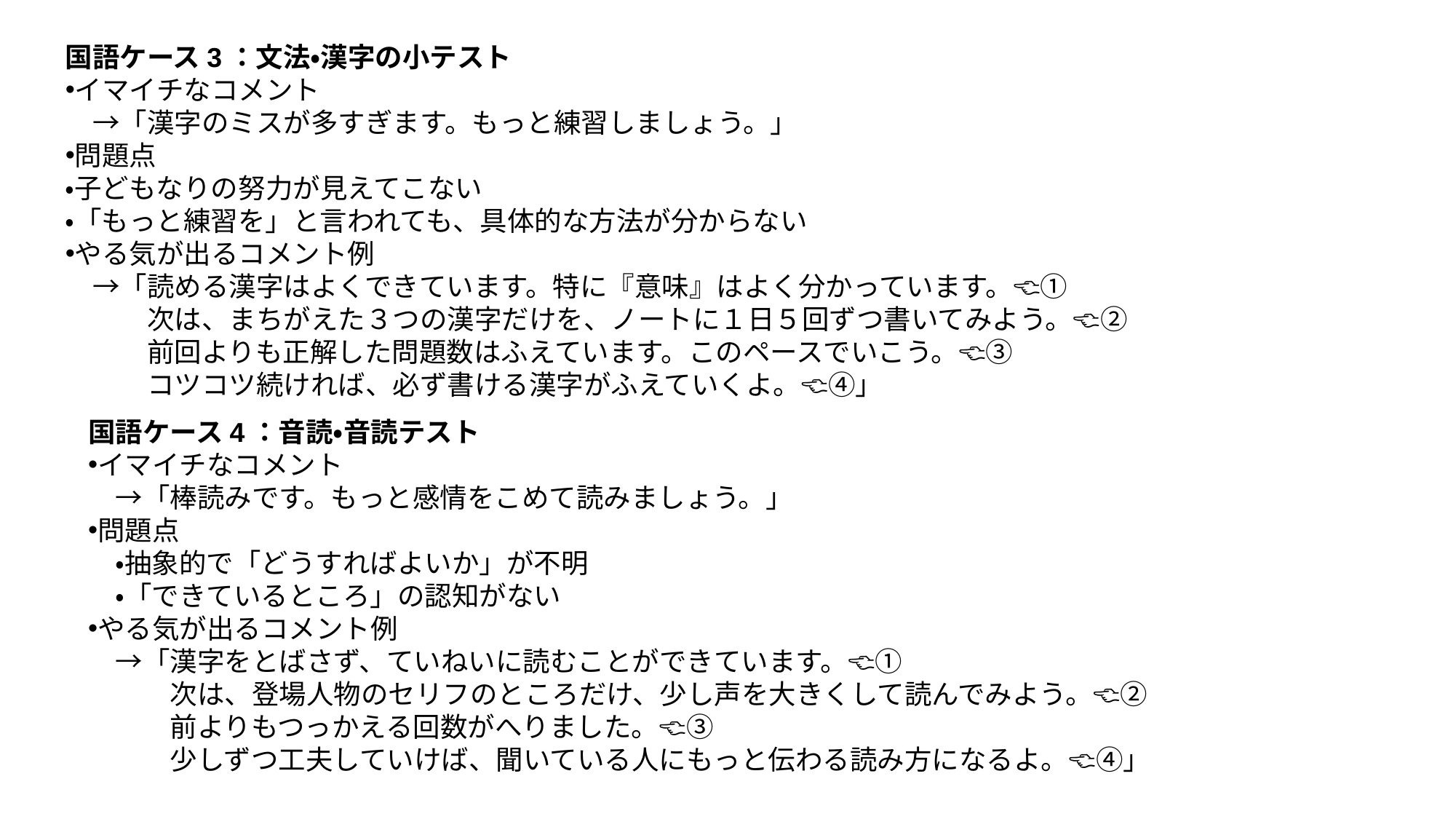

国語ケース3：文法・漢字の小テスト
イマイチなコメント
　→「漢字のミスが多すぎます。もっと練習しましょう。」
問題点
・子どもなりの努力が見えてこない
・「もっと練習を」と言われても、具体的な方法が分からない
やる気が出るコメント例
　→「読める漢字はよくできています。特に『意味』はよく分かっています。👈①
　　　次は、まちがえた３つの漢字だけを、ノートに１日５回ずつ書いてみよう。👈②
　　　前回よりも正解した問題数はふえています。このペースでいこう。👈③
　　　コツコツ続ければ、必ず書ける漢字がふえていくよ。👈④」
国語ケース4：音読・音読テスト
イマイチなコメント
　→「棒読みです。もっと感情をこめて読みましょう。」
問題点
　・抽象的で「どうすればよいか」が不明
　・「できているところ」の認知がない
やる気が出るコメント例
　→「漢字をとばさず、ていねいに読むことができています。👈①
　　　次は、登場人物のセリフのところだけ、少し声を大きくして読んでみよう。👈②
　　　前よりもつっかえる回数がへりました。👈③
　　　少しずつ工夫していけば、聞いている人にもっと伝わる読み方になるよ。👈④」